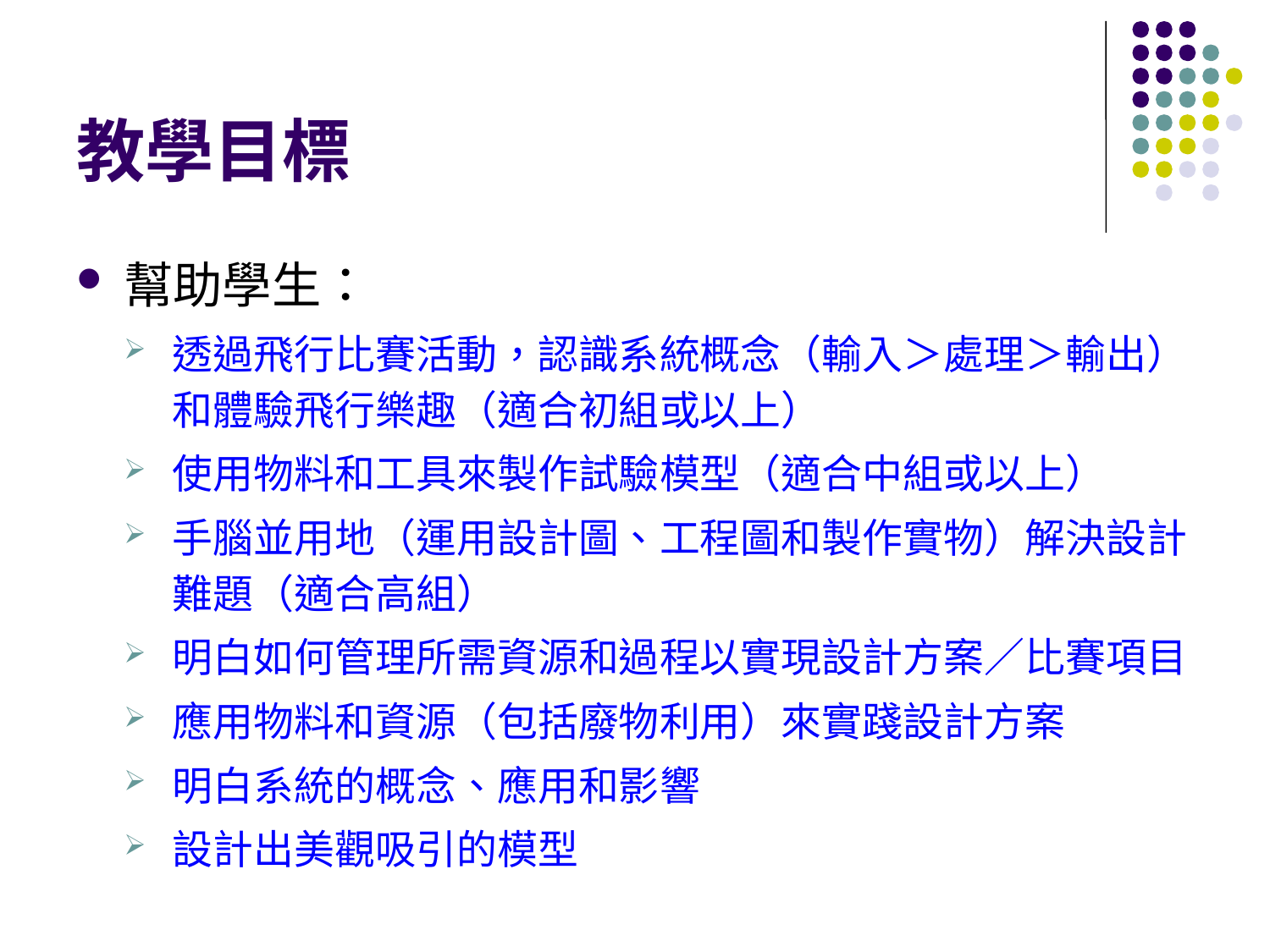

# 教學目標
幫助學生：
透過飛行比賽活動，認識系統概念（輸入＞處理＞輸出）和體驗飛行樂趣（適合初組或以上）
使用物料和工具來製作試驗模型（適合中組或以上）
手腦並用地（運用設計圖、工程圖和製作實物）解決設計難題（適合高組）
明白如何管理所需資源和過程以實現設計方案／比賽項目
應用物料和資源（包括廢物利用）來實踐設計方案
明白系統的概念、應用和影響
設計出美觀吸引的模型